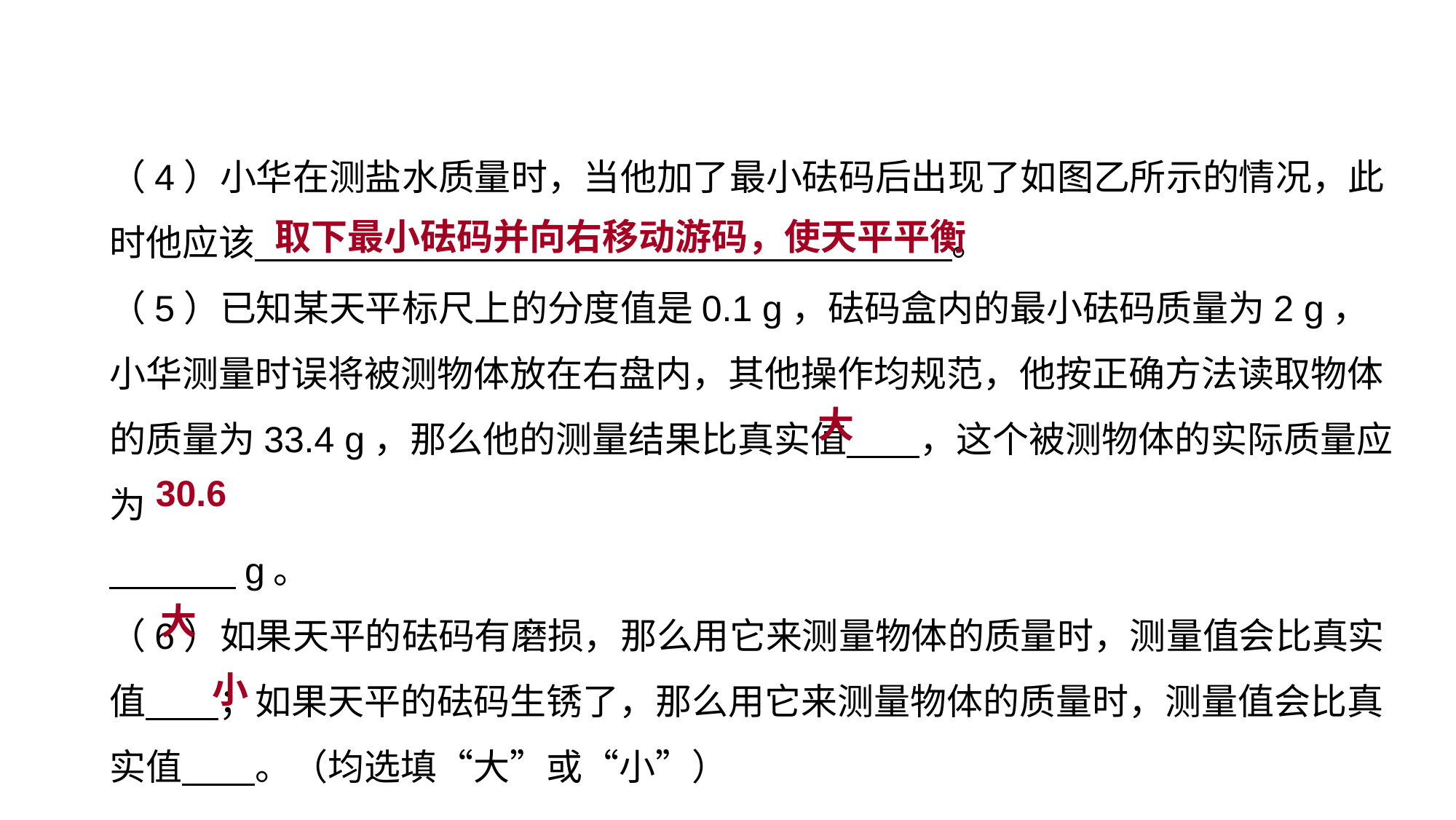

（4）小华在测盐水质量时，当他加了最小砝码后出现了如图乙所示的情况，此时他应该　　　　　              　　　　　　　　　　　。
（5）已知某天平标尺上的分度值是0.1 g，砝码盒内的最小砝码质量为2 g，小华测量时误将被测物体放在右盘内，其他操作均规范，他按正确方法读取物体的质量为33.4 g，那么他的测量结果比真实值　　，这个被测物体的实际质量应为
　           g。
（6）如果天平的砝码有磨损，那么用它来测量物体的质量时，测量值会比真实值　　；如果天平的砝码生锈了，那么用它来测量物体的质量时，测量值会比真实值　　。（均选填“大”或“小”）
取下最小砝码并向右移动游码，使天平平衡
实验突破 素养提升
大
30.6
大
小